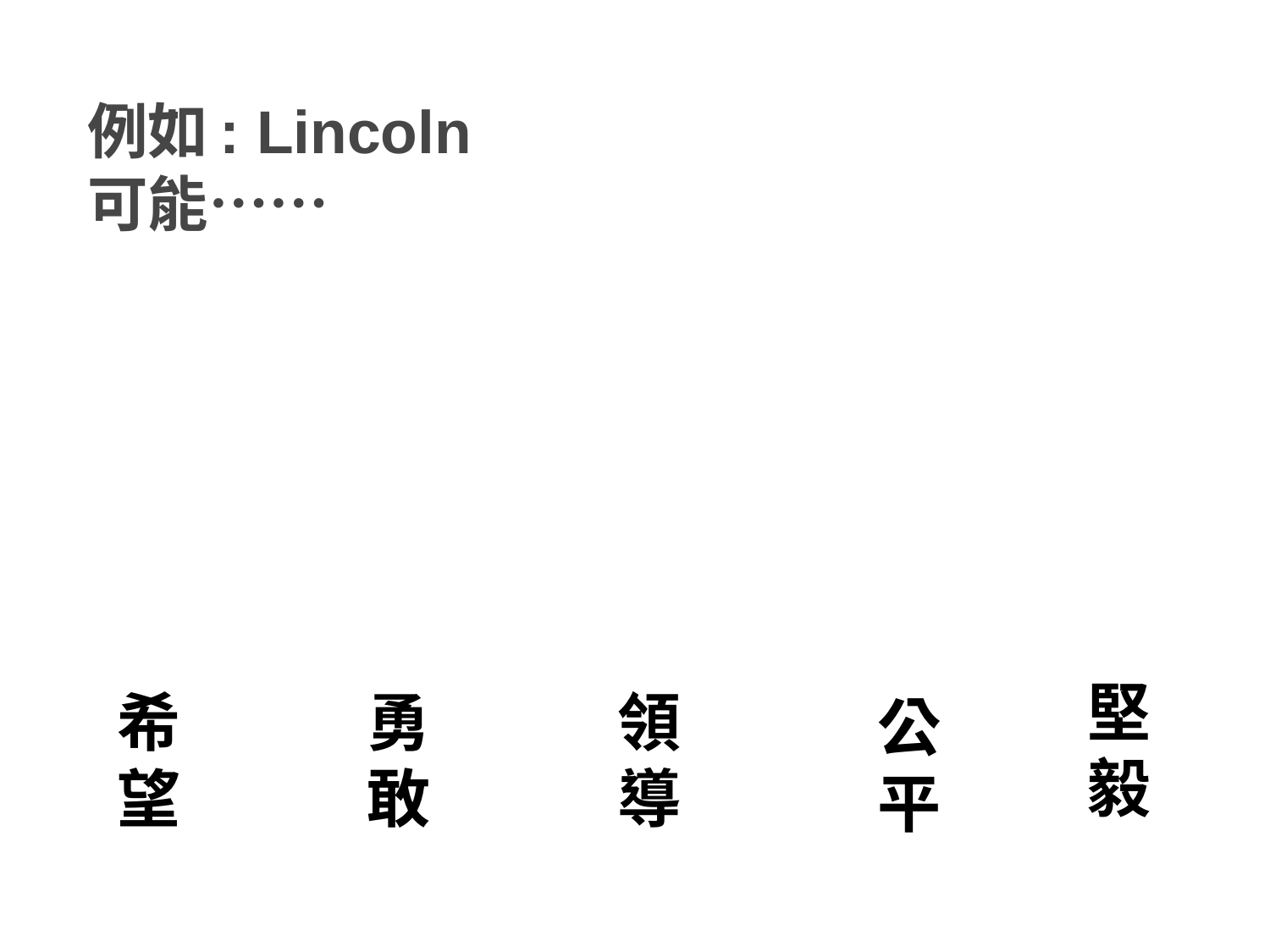

# 例如: Lincoln 可能……
堅
毅
希望
勇敢
領導
公平